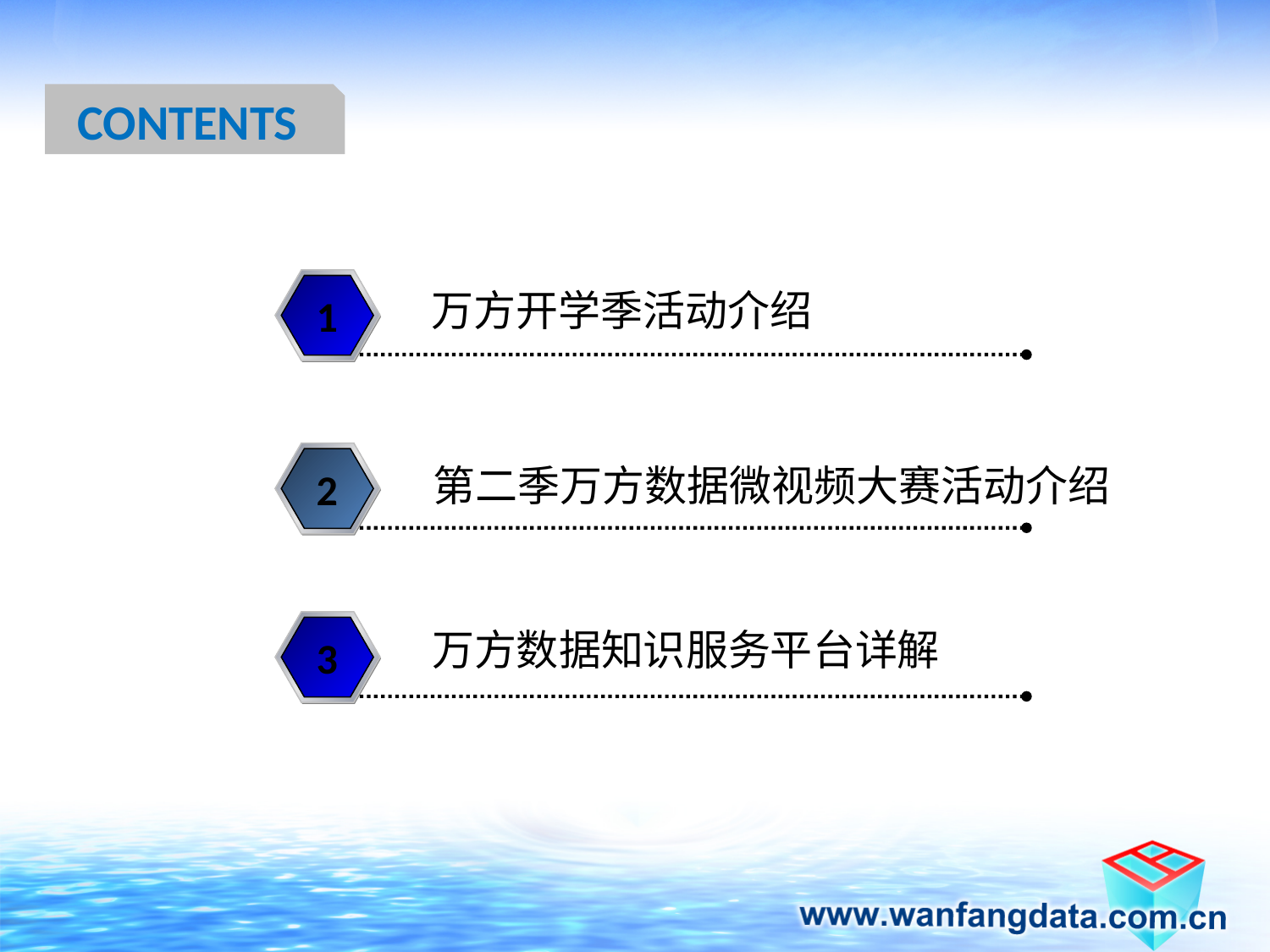

CONTENTS

万方开学季活动介绍
1

第二季万方数据微视频大赛活动介绍
2

万方数据知识服务平台详解
3